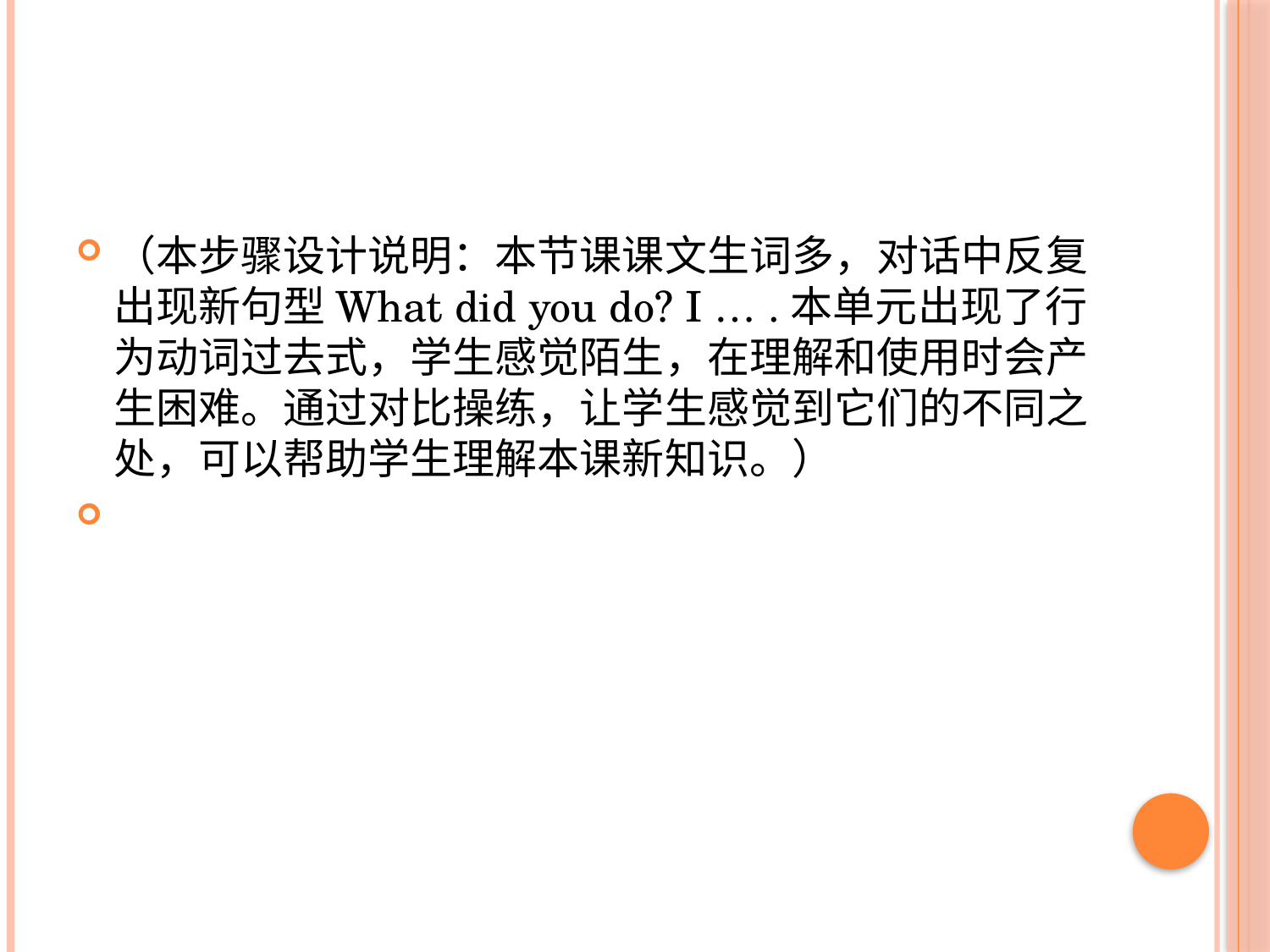

（本步骤设计说明：本节课课文生词多，对话中反复出现新句型What did you do? I … .本单元出现了行为动词过去式，学生感觉陌生，在理解和使用时会产生困难。通过对比操练，让学生感觉到它们的不同之处，可以帮助学生理解本课新知识。）